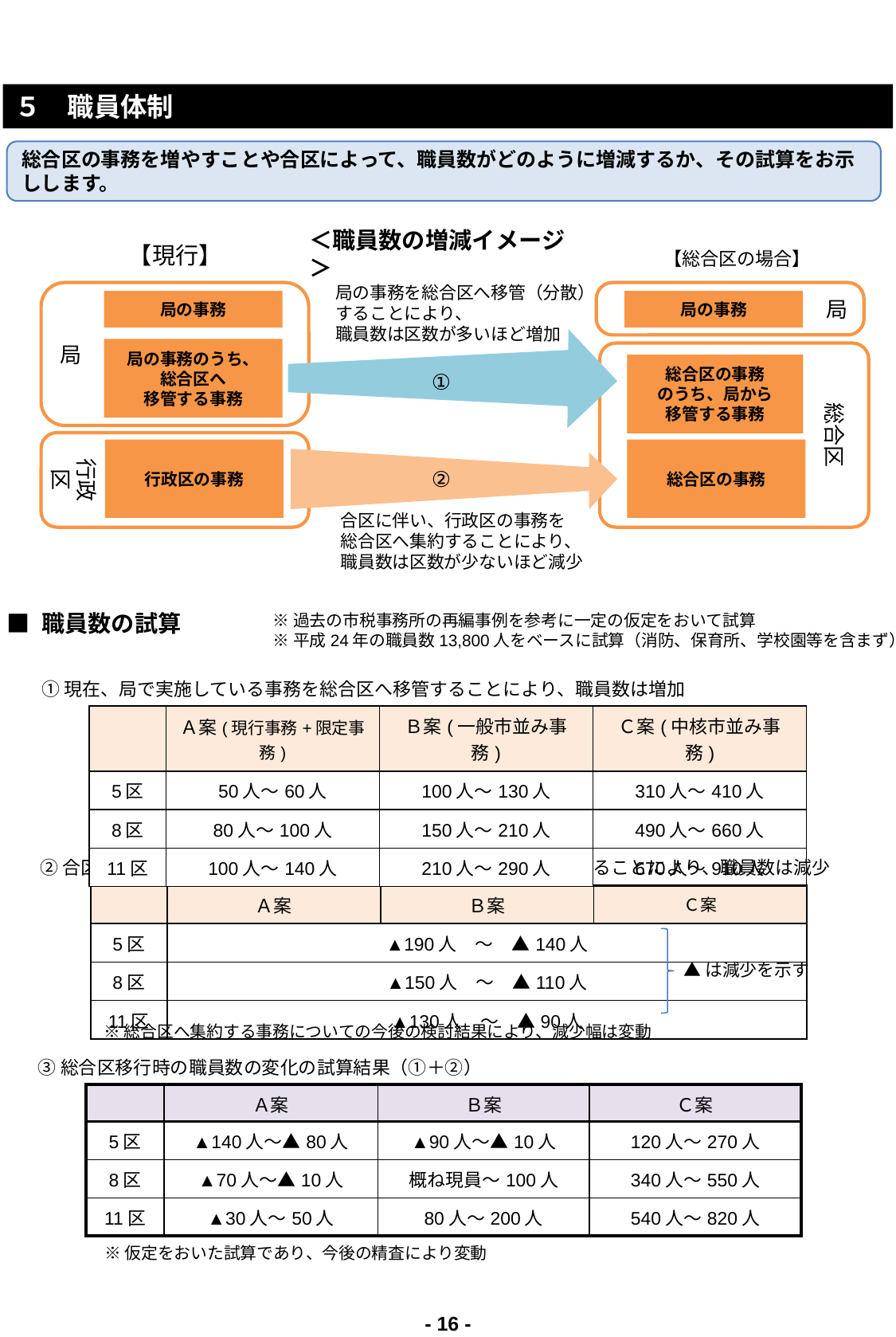

５　職員体制
総合区の事務を増やすことや合区によって、職員数がどのように増減するか、その試算をお示しします。
＜職員数の増減イメージ＞
【現行】
【総合区の場合】

局の事務を総合区へ移管（分散）
することにより、
職員数は区数が多いほど増加
局
局

局の事務

局の事務

局の事務のうち、
総合区へ
移管する事務

総合区

総合区の事務
のうち、局から
移管する事務

①

行政区

行政区の事務

総合区の事務

②

合区に伴い、行政区の事務を
総合区へ集約することにより、
職員数は区数が少ないほど減少
■ 職員数の試算
※過去の市税事務所の再編事例を参考に一定の仮定をおいて試算
※平成24年の職員数13,800人をベースに試算（消防、保育所、学校園等を含まず）
①現在、局で実施している事務を総合区へ移管することにより、職員数は増加
|  | Ａ案(現行事務+限定事務) | Ｂ案(一般市並み事務) | Ｃ案(中核市並み事務) |
| --- | --- | --- | --- |
| 5区 | 50人～60人 | 100人～130人 | 310人～410人 |
| 8区 | 80人～100人 | 150人～210人 | 490人～660人 |
| 11区 | 100人～140人 | 210人～290人 | 670人～910人 |
②合区に伴い、現在、行政区で実施している事務を総合区へ集約することにより、職員数は減少
|  | Ａ案 | Ｂ案 | Ｃ案 |
| --- | --- | --- | --- |
| 5区 | ▲190人　～　▲140人 |  |  |
| 8区 | ▲150人　～　▲110人 |  |  |
| 11区 | ▲130人　～　▲90人 |  |  |

▲は減少を示す
※総合区へ集約する事務についての今後の検討結果により、減少幅は変動
③総合区移行時の職員数の変化の試算結果（①＋②）
|  | Ａ案 | Ｂ案 | Ｃ案 |
| --- | --- | --- | --- |
| 5区 | ▲140人～▲80人 | ▲90人～▲10人 | 120人～270人 |
| 8区 | ▲70人～▲10人 | 概ね現員～100人 | 340人～550人 |
| 11区 | ▲30人～50人 | 80人～200人 | 540人～820人 |
※仮定をおいた試算であり、今後の精査により変動
- 16 -